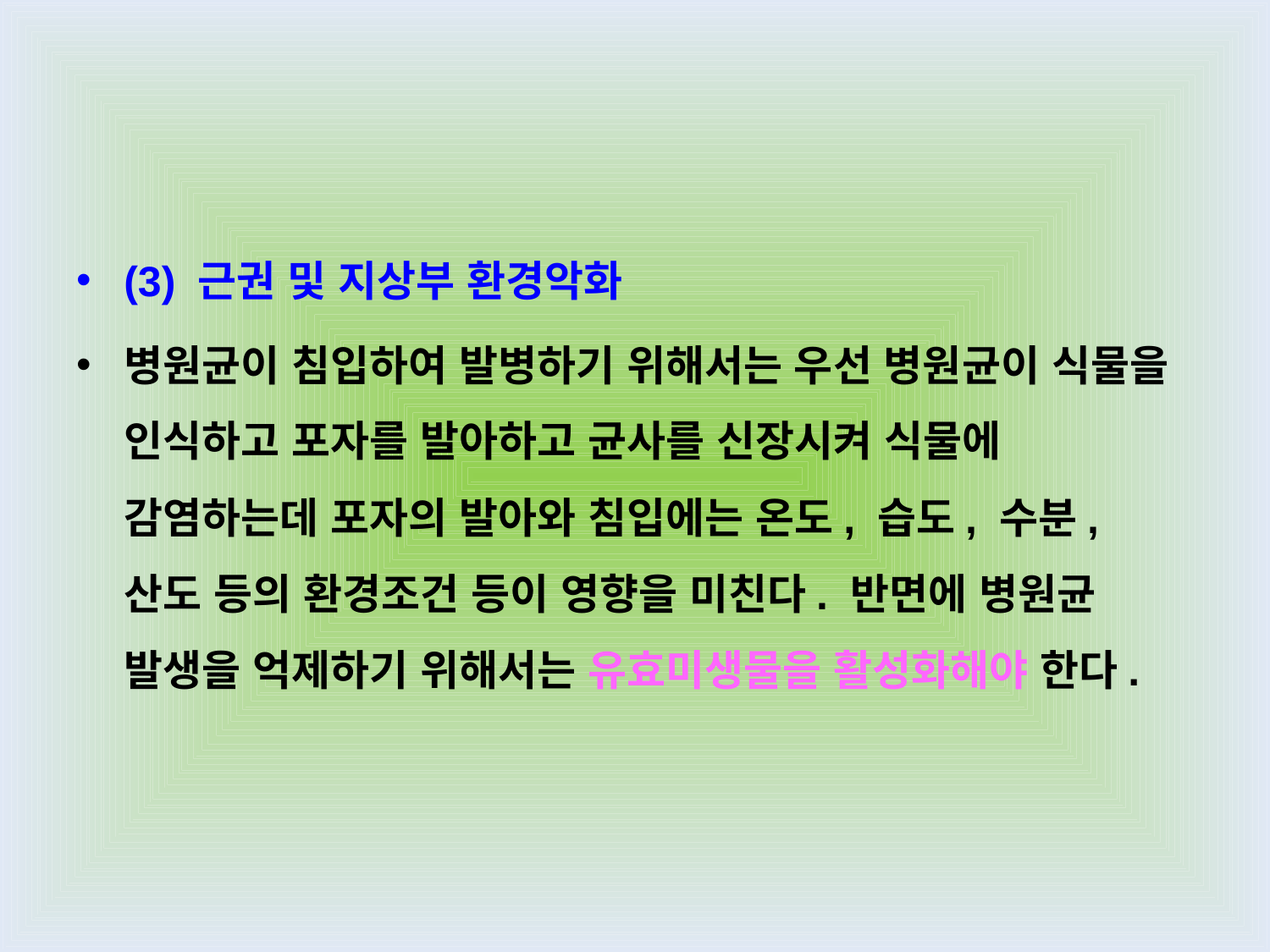

#
(3) 근권 및 지상부 환경악화
병원균이 침입하여 발병하기 위해서는 우선 병원균이 식물을 인식하고 포자를 발아하고 균사를 신장시켜 식물에 감염하는데 포자의 발아와 침입에는 온도, 습도, 수분, 산도 등의 환경조건 등이 영향을 미친다. 반면에 병원균 발생을 억제하기 위해서는 유효미생물을 활성화해야 한다.